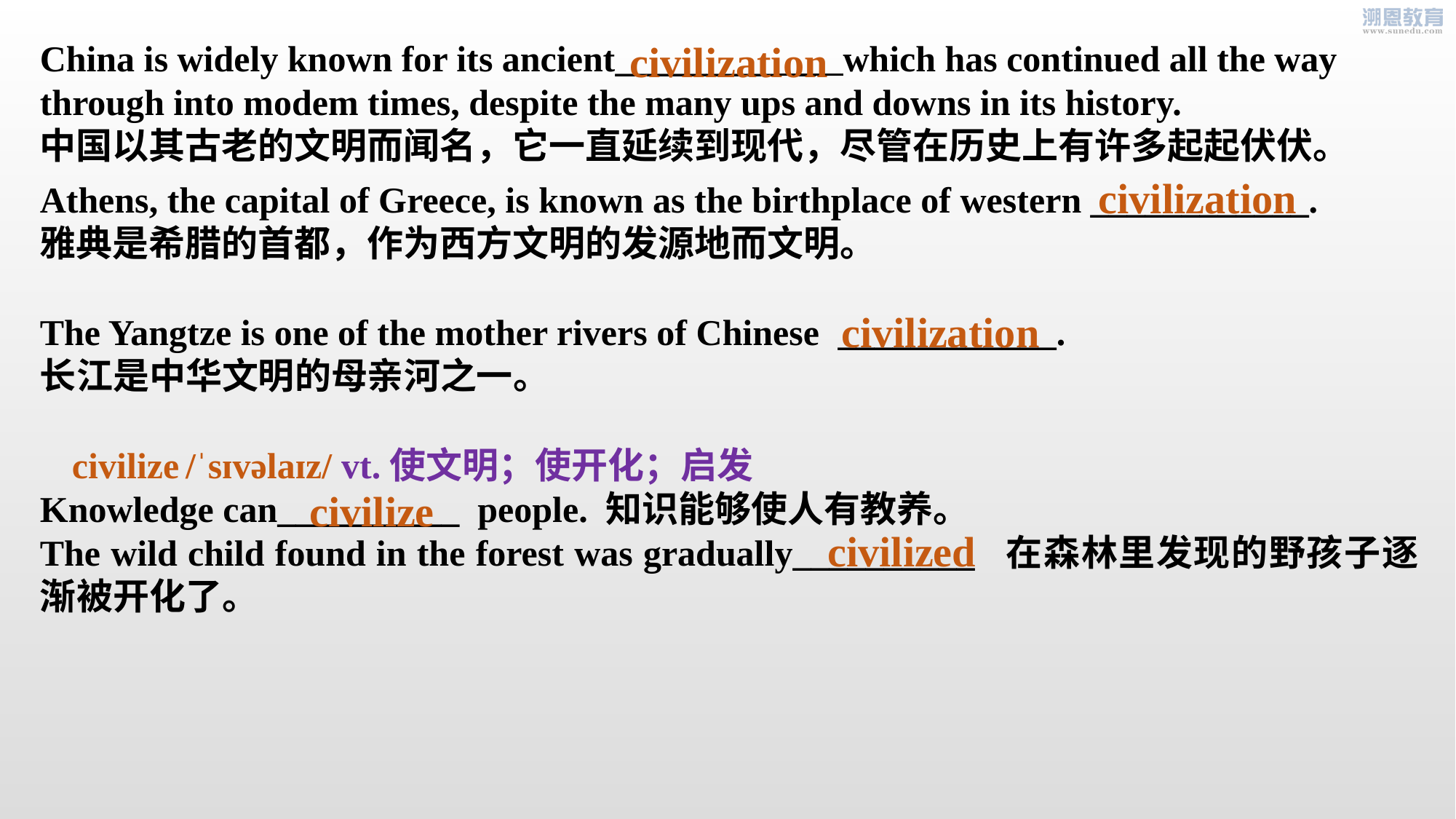

China is widely known for its ancient_________  _   which has continued all the way through into modem times, despite the many ups and downs in its history.
中国以其古老的文明而闻名，它一直延续到现代，尽管在历史上有许多起起伏伏。
civilization
civilization
Athens, the capital of Greece, is known as the birthplace of western ____________.
雅典是希腊的首都，作为西方文明的发源地而文明。

civilization
The Yangtze is one of the mother rivers of Chinese  ____________.
长江是中华文明的母亲河之一。
                /ˈsɪvəlaɪz/ vt.使文明；使开化；启发
Knowledge can__________  people. 知识能够使人有教养。
The wild child found in the forest was gradually__________  在森林里发现的野孩子逐渐被开化了。
civilize
civilize
civilized